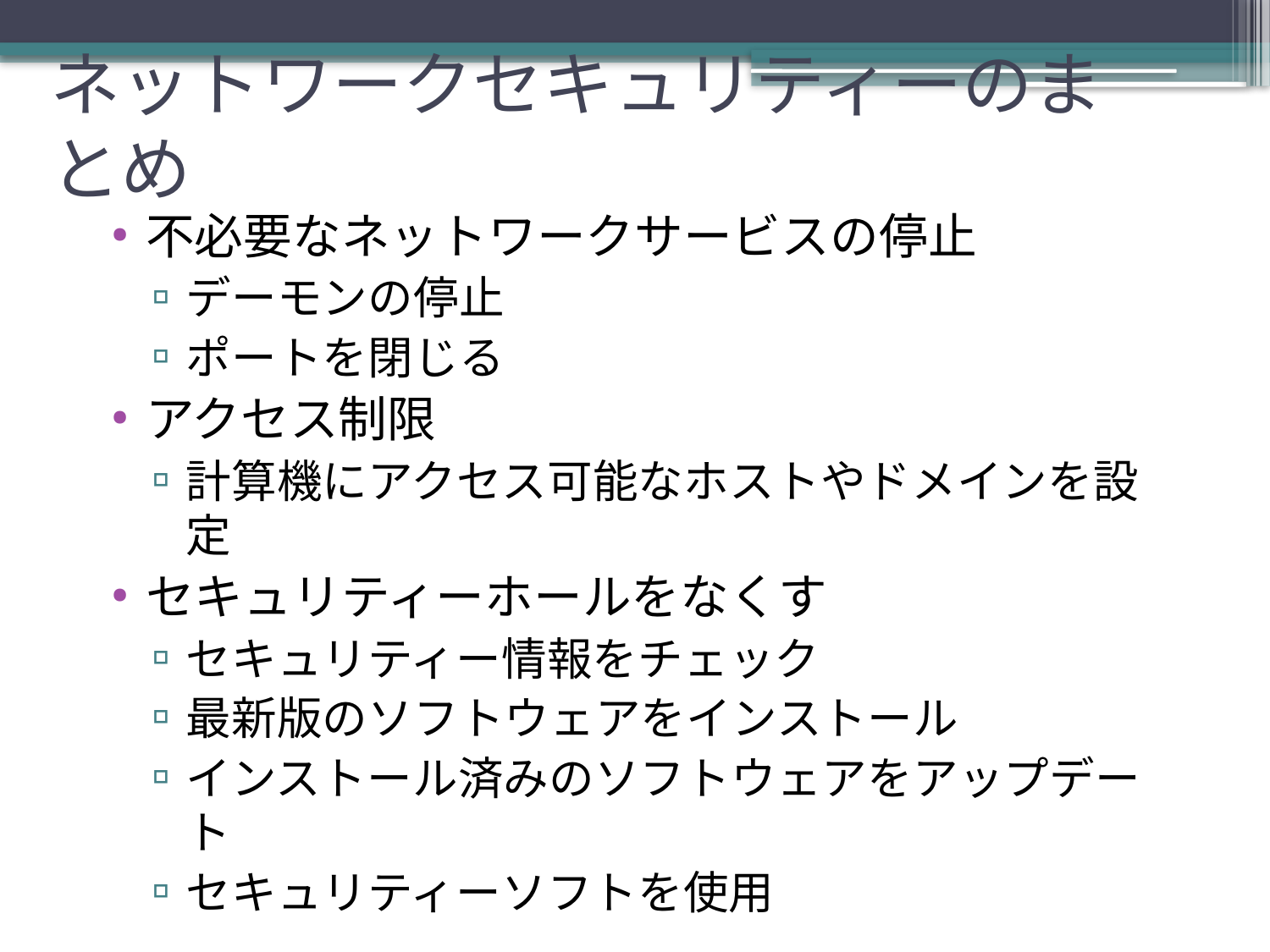

# ネットワークセキュリティーのまとめ
不必要なネットワークサービスの停止
デーモンの停止
ポートを閉じる
アクセス制限
計算機にアクセス可能なホストやドメインを設定
セキュリティーホールをなくす
セキュリティー情報をチェック
最新版のソフトウェアをインストール
インストール済みのソフトウェアをアップデート
セキュリティーソフトを使用